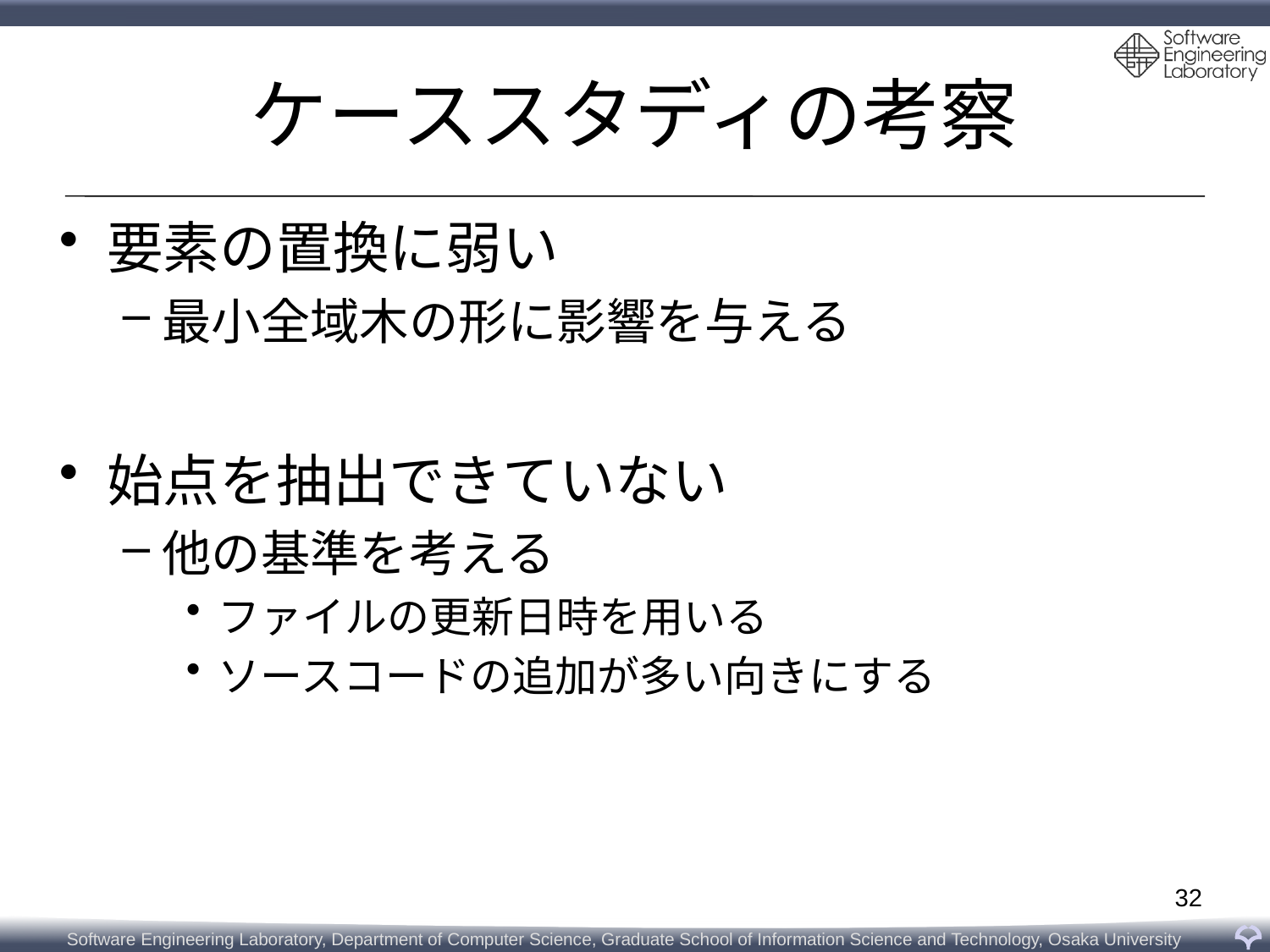

# ケーススタディの考察
要素の置換に弱い
最小全域木の形に影響を与える

始点を抽出できていない
他の基準を考える
ファイルの更新日時を用いる
ソースコードの追加が多い向きにする

32